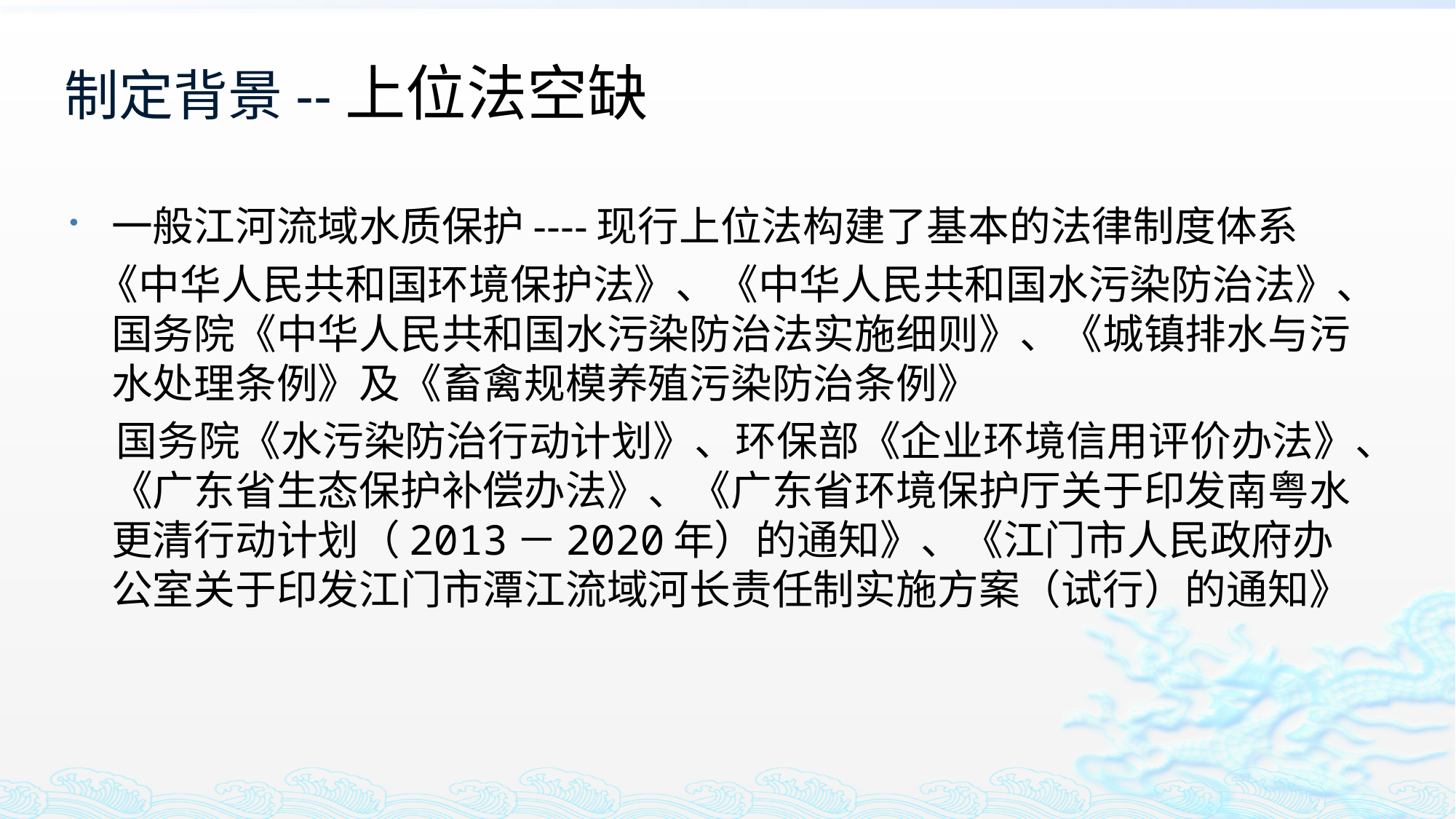

# 制定背景--上位法空缺
一般江河流域水质保护----现行上位法构建了基本的法律制度体系
  《中华人民共和国环境保护法》、《中华人民共和国水污染防治法》、国务院《中华人民共和国水污染防治法实施细则》、《城镇排水与污水处理条例》及《畜禽规模养殖污染防治条例》
    国务院《水污染防治行动计划》、环保部《企业环境信用评价办法》、《广东省生态保护补偿办法》、《广东省环境保护厅关于印发南粤水更清行动计划（2013－2020年）的通知》、《江门市人民政府办公室关于印发江门市潭江流域河长责任制实施方案（试行）的通知》